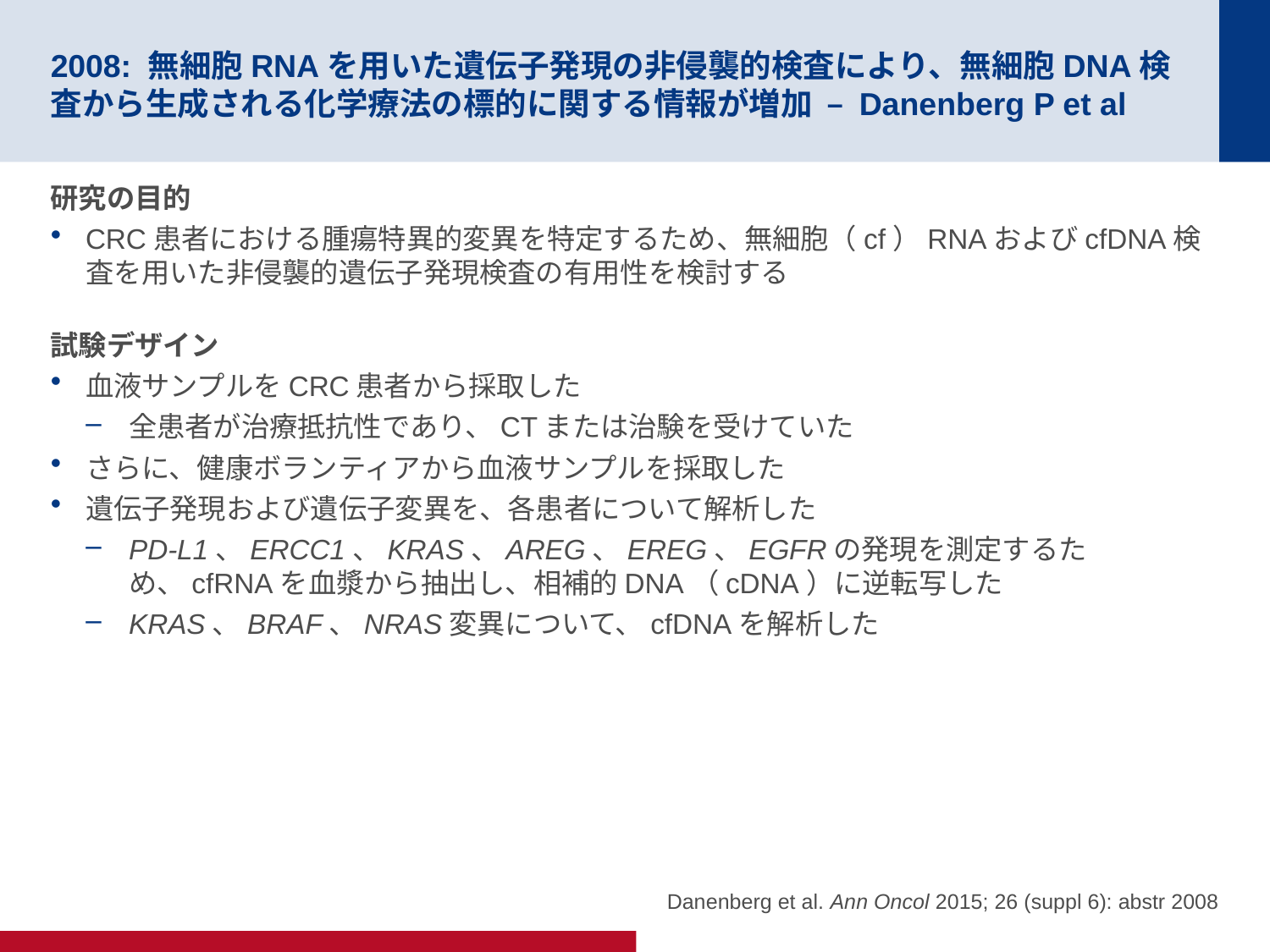

# 2008: 無細胞RNAを用いた遺伝子発現の非侵襲的検査により、無細胞DNA検査から生成される化学療法の標的に関する情報が増加  – Danenberg P et al
研究の目的
CRC患者における腫瘍特異的変異を特定するため、無細胞（cf）RNAおよびcfDNA検査を用いた非侵襲的遺伝子発現検査の有用性を検討する
試験デザイン
血液サンプルをCRC患者から採取した
全患者が治療抵抗性であり、CTまたは治験を受けていた
さらに、健康ボランティアから血液サンプルを採取した
遺伝子発現および遺伝子変異を、各患者について解析した
PD-L1、ERCC1、KRAS、AREG、EREG、EGFRの発現を測定するため、cfRNAを血漿から抽出し、相補的DNA（cDNA）に逆転写した
KRAS、BRAF、NRAS変異について、cfDNAを解析した

Danenberg et al. Ann Oncol 2015; 26 (suppl 6): abstr 2008